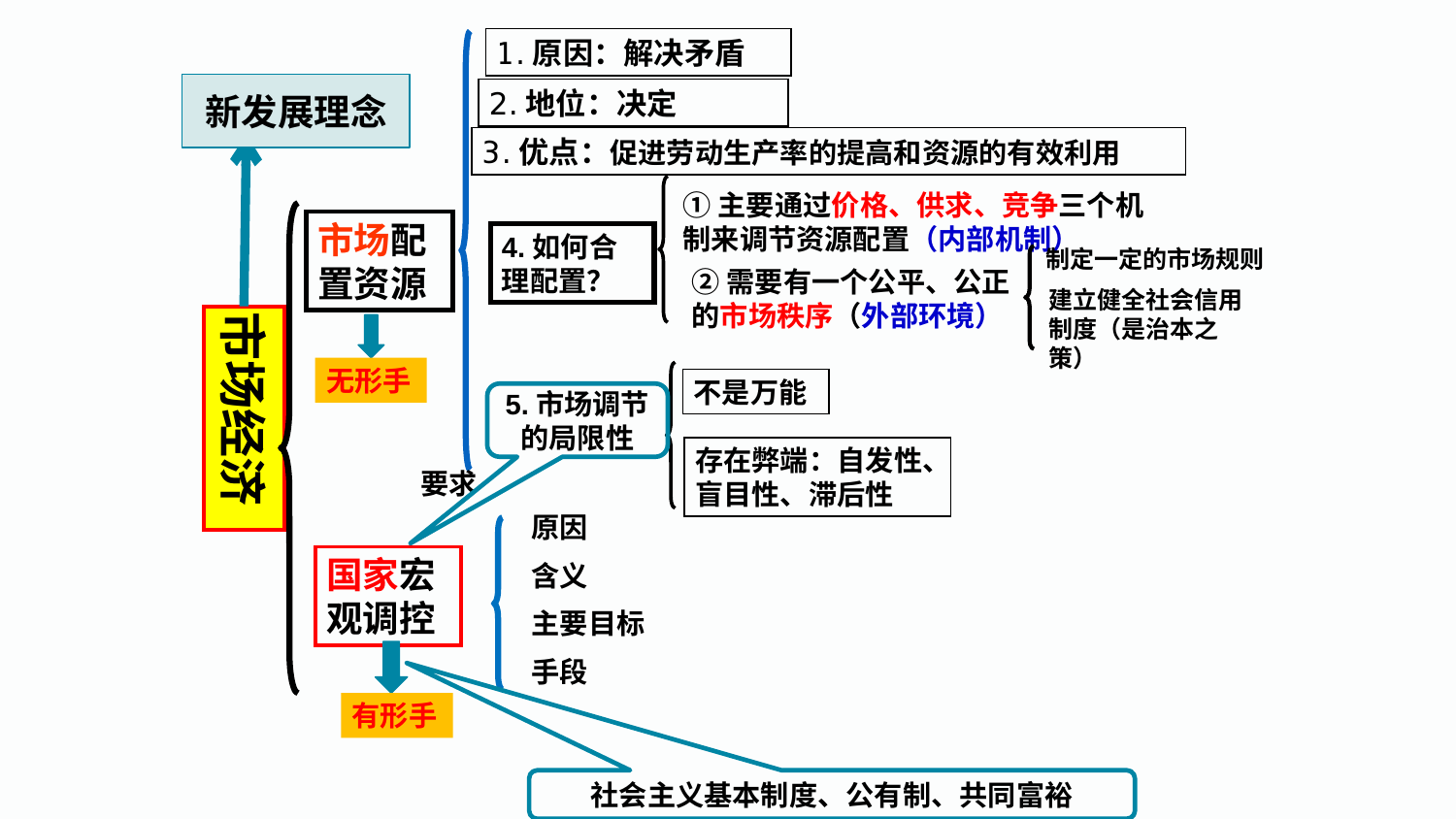

1.原因：解决矛盾

新发展理念
2.地位：决定
3.优点：促进劳动生产率的提高和资源的有效利用

①主要通过价格、供求、竞争三个机制来调节资源配置（内部机制）

市场配置资源
4.如何合理配置？
制定一定的市场规则

②需要有一个公平、公正的市场秩序（外部环境）
建立健全社会信用制度（是治本之策）
市场经济

无形手

不是万能
5.市场调节的局限性
存在弊端：自发性、盲目性、滞后性
要求
原因
含义
主要目标
手段

国家宏观调控

有形手
社会主义基本制度、公有制、共同富裕